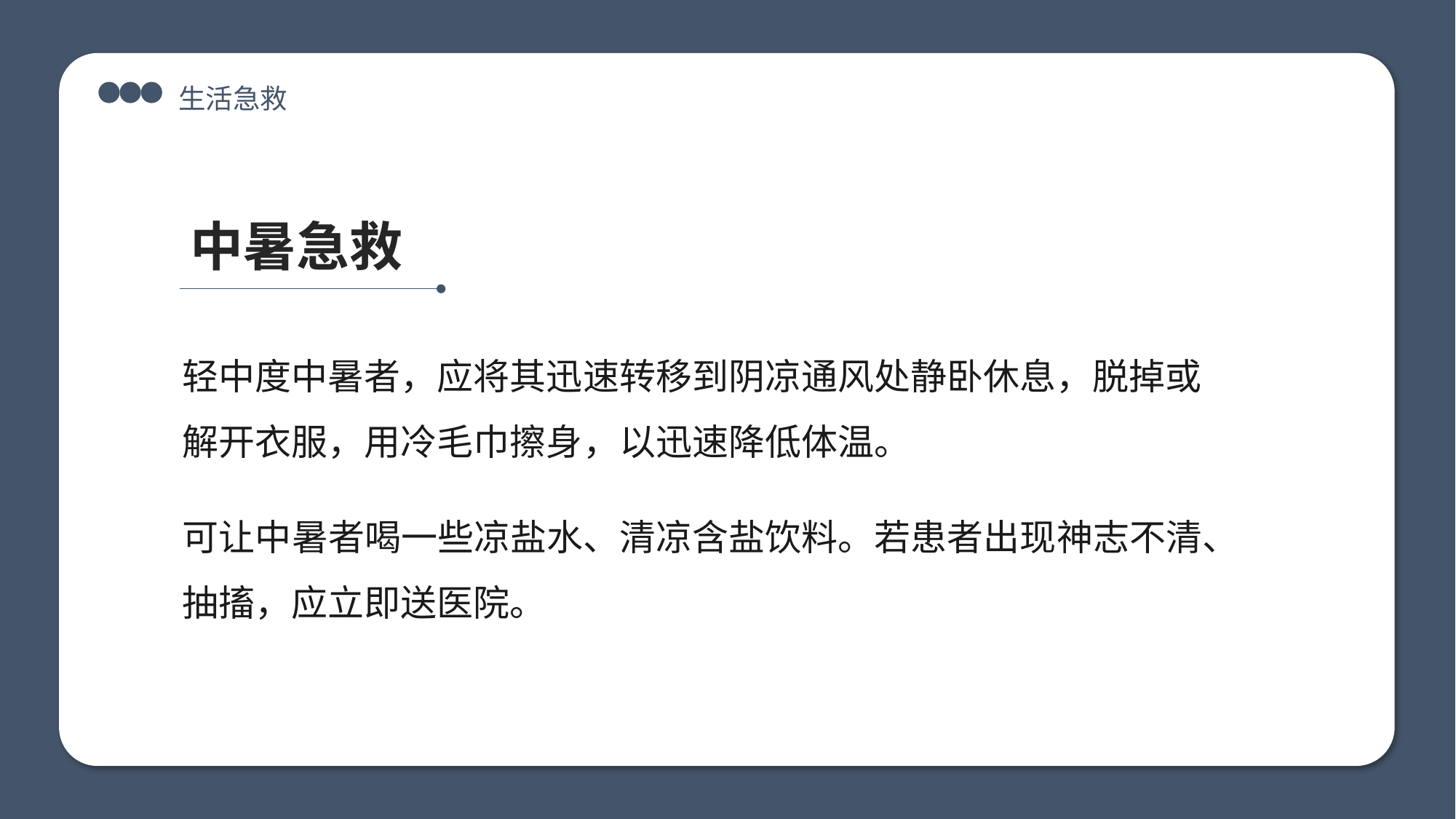

生活急救
中暑急救
轻中度中暑者，应将其迅速转移到阴凉通风处静卧休息，脱掉或解开衣服，用冷毛巾擦身，以迅速降低体温。
可让中暑者喝一些凉盐水、清凉含盐饮料。若患者出现神志不清、抽搐，应立即送医院。